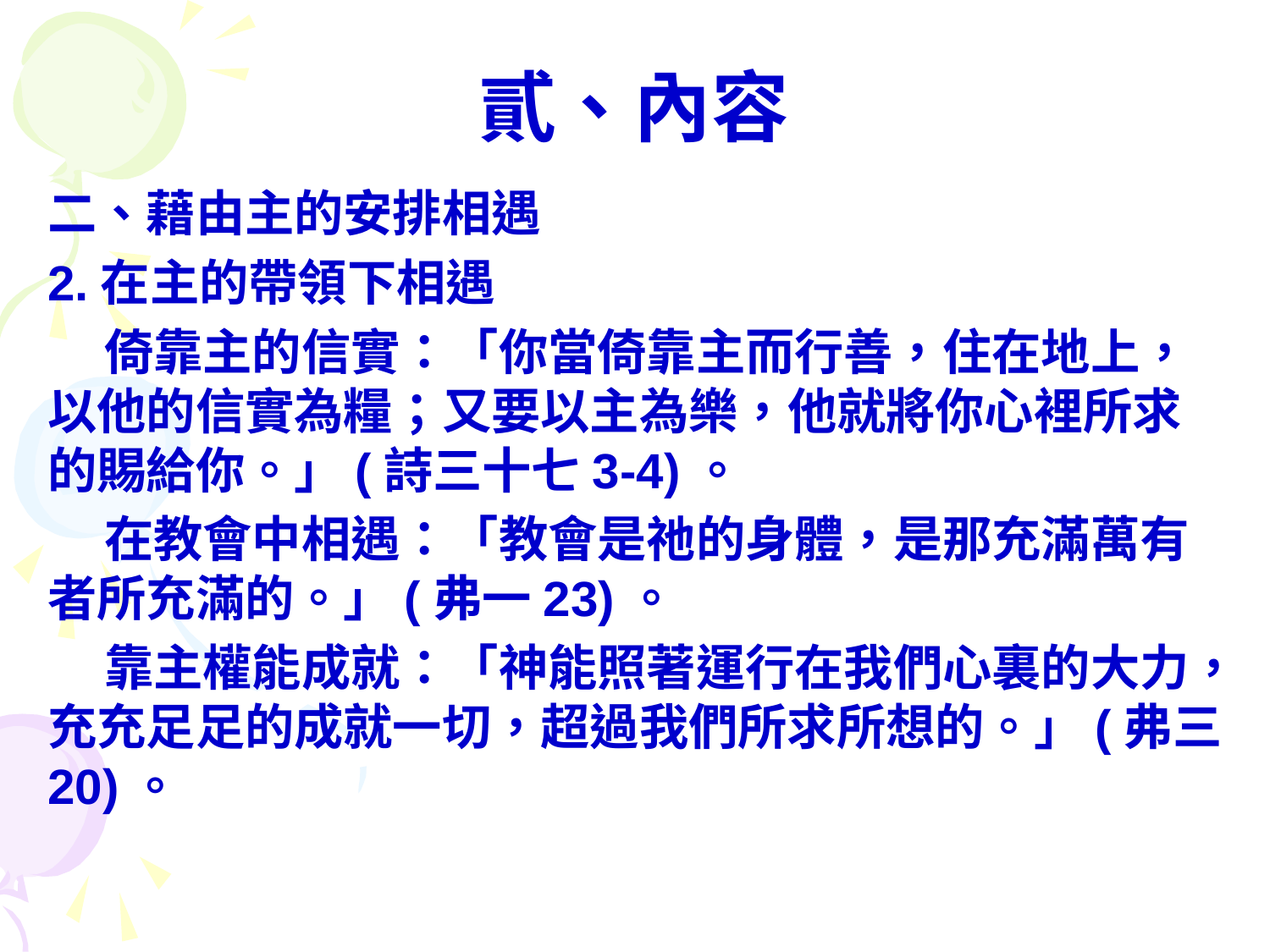

# 貳、內容
二、藉由主的安排相遇
2.在主的帶領下相遇
    倚靠主的信實：「你當倚靠主而行善，住在地上，以他的信實為糧；又要以主為樂，他就將你心裡所求的賜給你。」(詩三十七3-4)。
    在教會中相遇：「教會是祂的身體，是那充滿萬有者所充滿的。」(弗一23)。
    靠主權能成就：「神能照著運行在我們心裏的大力，充充足足的成就一切，超過我們所求所想的。」(弗三20)。